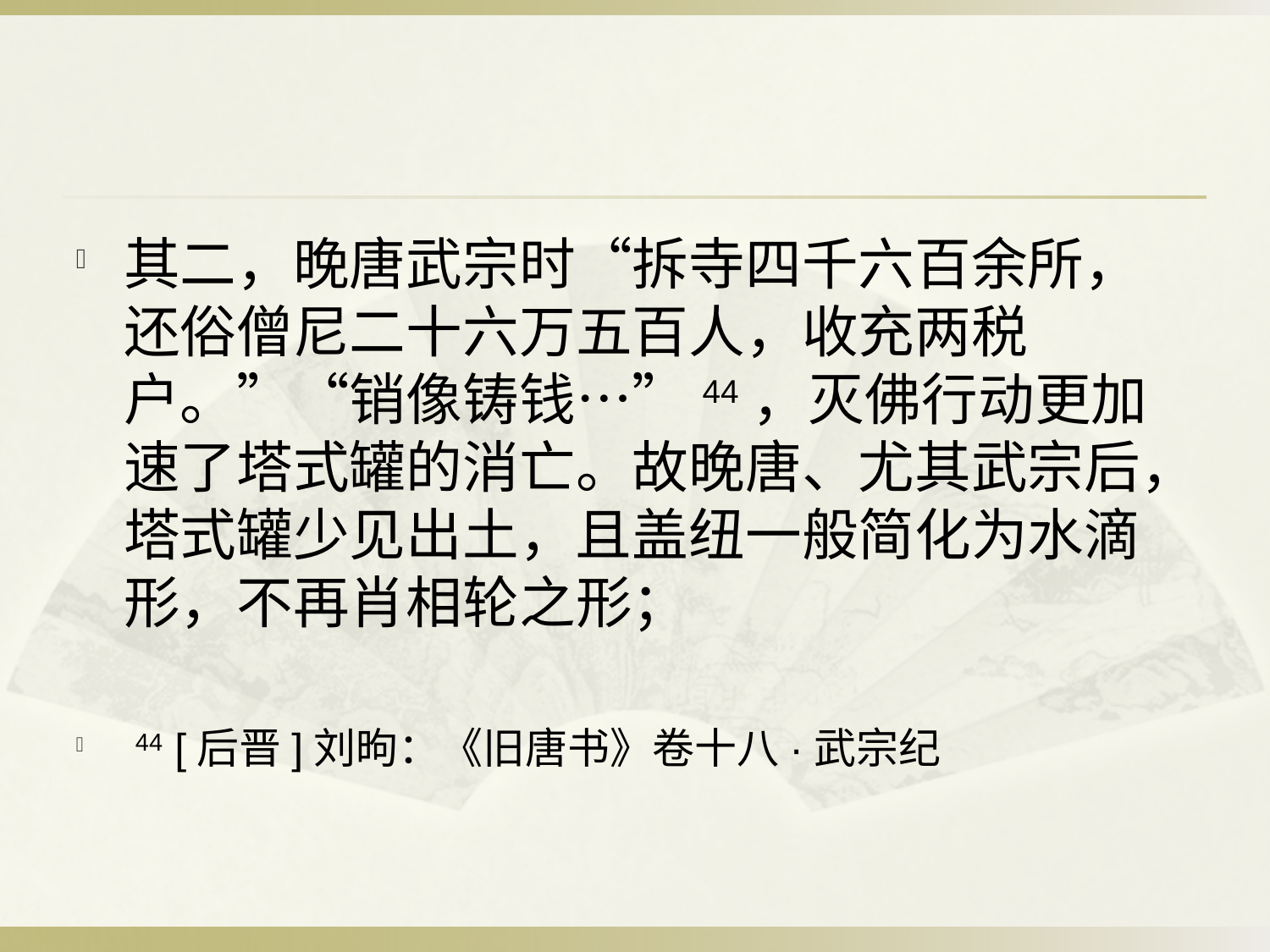

#
其二，晚唐武宗时“拆寺四千六百余所，还俗僧尼二十六万五百人，收充两税户。”“销像铸钱…”44，灭佛行动更加速了塔式罐的消亡。故晚唐、尤其武宗后，塔式罐少见出土，且盖纽一般简化为水滴形，不再肖相轮之形；

 44 [后晋]刘昫：《旧唐书》卷十八·武宗纪